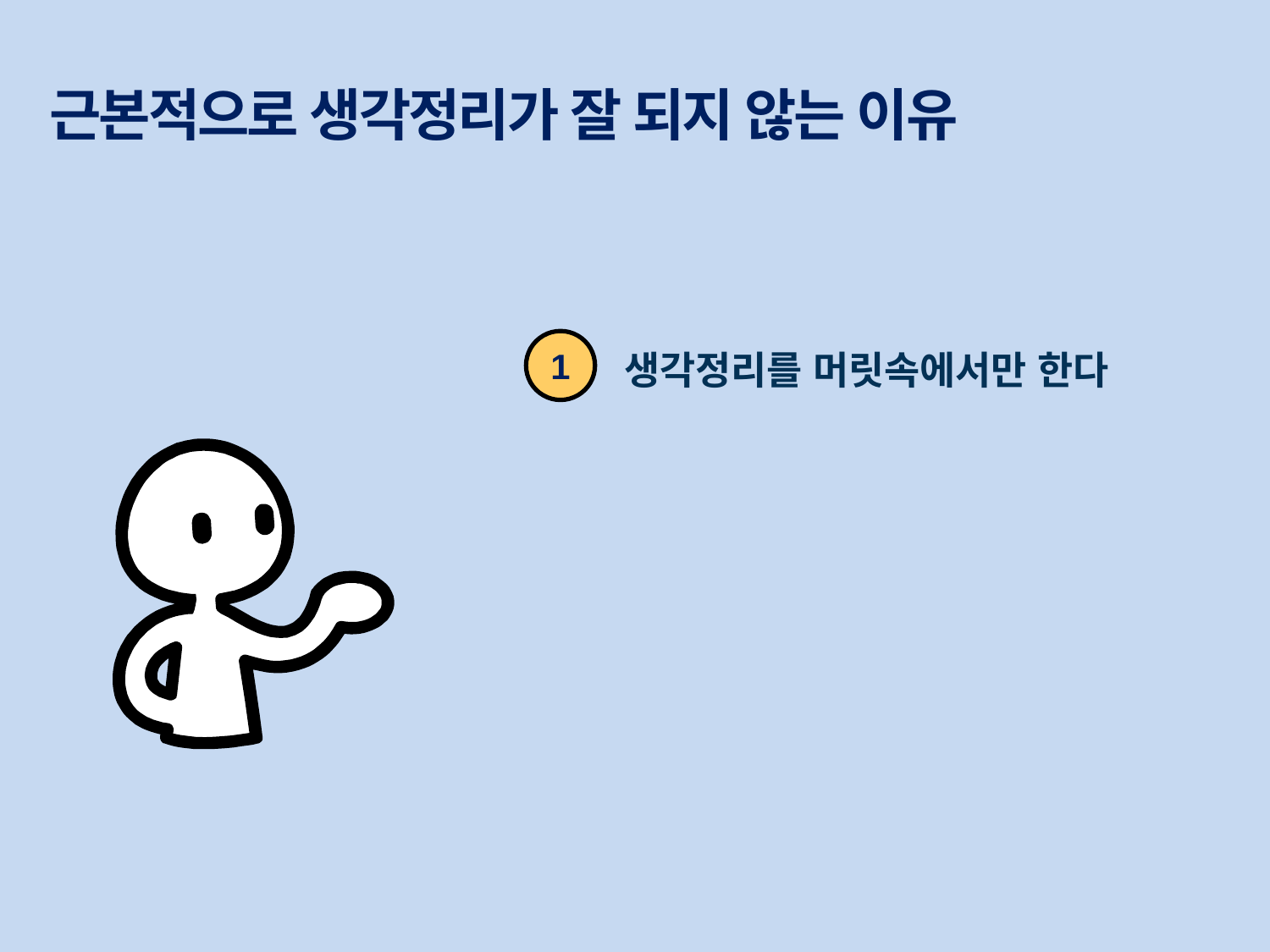

근본적으로 생각정리가 잘 되지 않는 이유
1
생각정리를 머릿속에서만 한다